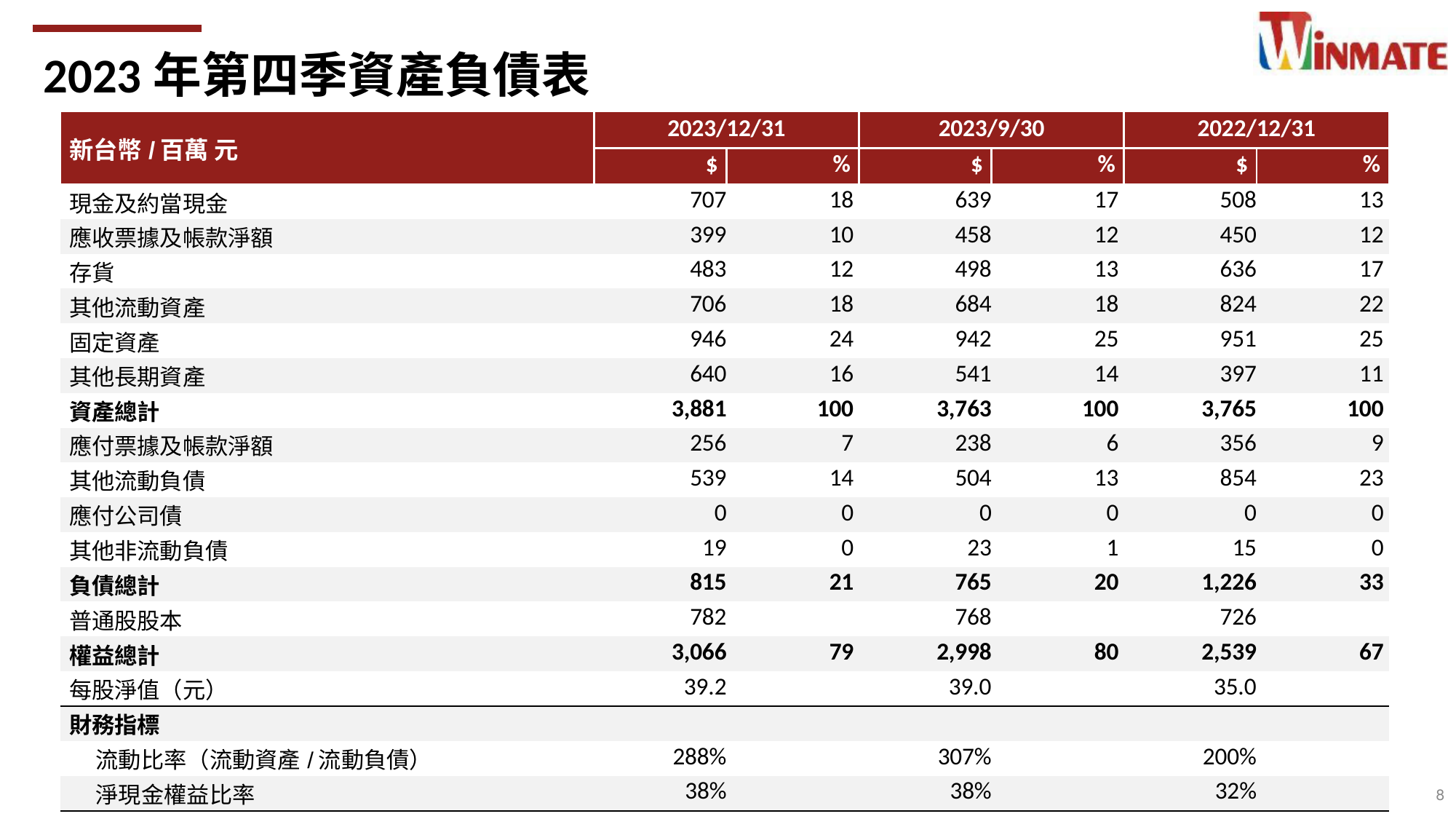

2023年第四季資產負債表
| 新台幣/百萬 元 | 2023/12/31 |  | 2023/9/30 |  | 2022/12/31 |  |
| --- | --- | --- | --- | --- | --- | --- |
|  | $ | % | $ | % | $ | % |
| 現金及約當現金 | 707 | 18 | 639 | 17 | 508 | 13 |
| 應收票據及帳款淨額 | 399 | 10 | 458 | 12 | 450 | 12 |
| 存貨 | 483 | 12 | 498 | 13 | 636 | 17 |
| 其他流動資產 | 706 | 18 | 684 | 18 | 824 | 22 |
| 固定資產 | 946 | 24 | 942 | 25 | 951 | 25 |
| 其他長期資產 | 640 | 16 | 541 | 14 | 397 | 11 |
| 資產總計 | 3,881 | 100 | 3,763 | 100 | 3,765 | 100 |
| 應付票據及帳款淨額 | 256 | 7 | 238 | 6 | 356 | 9 |
| 其他流動負債 | 539 | 14 | 504 | 13 | 854 | 23 |
| 應付公司債 | 0 | 0 | 0 | 0 | 0 | 0 |
| 其他非流動負債 | 19 | 0 | 23 | 1 | 15 | 0 |
| 負債總計 | 815 | 21 | 765 | 20 | 1,226 | 33 |
| 普通股股本 | 782 |  | 768 |  | 726 |  |
| 權益總計 | 3,066 | 79 | 2,998 | 80 | 2,539 | 67 |
| 每股淨值（元） | 39.2 |  | 39.0 |  | 35.0 |  |
| 財務指標 |  |  |  |  |  |  |
| 流動比率（流動資產/流動負債） | 288% |  | 307% |  | 200% |  |
| 淨現金權益比率 | 38% |  | 38% |  | 32% |  |
8